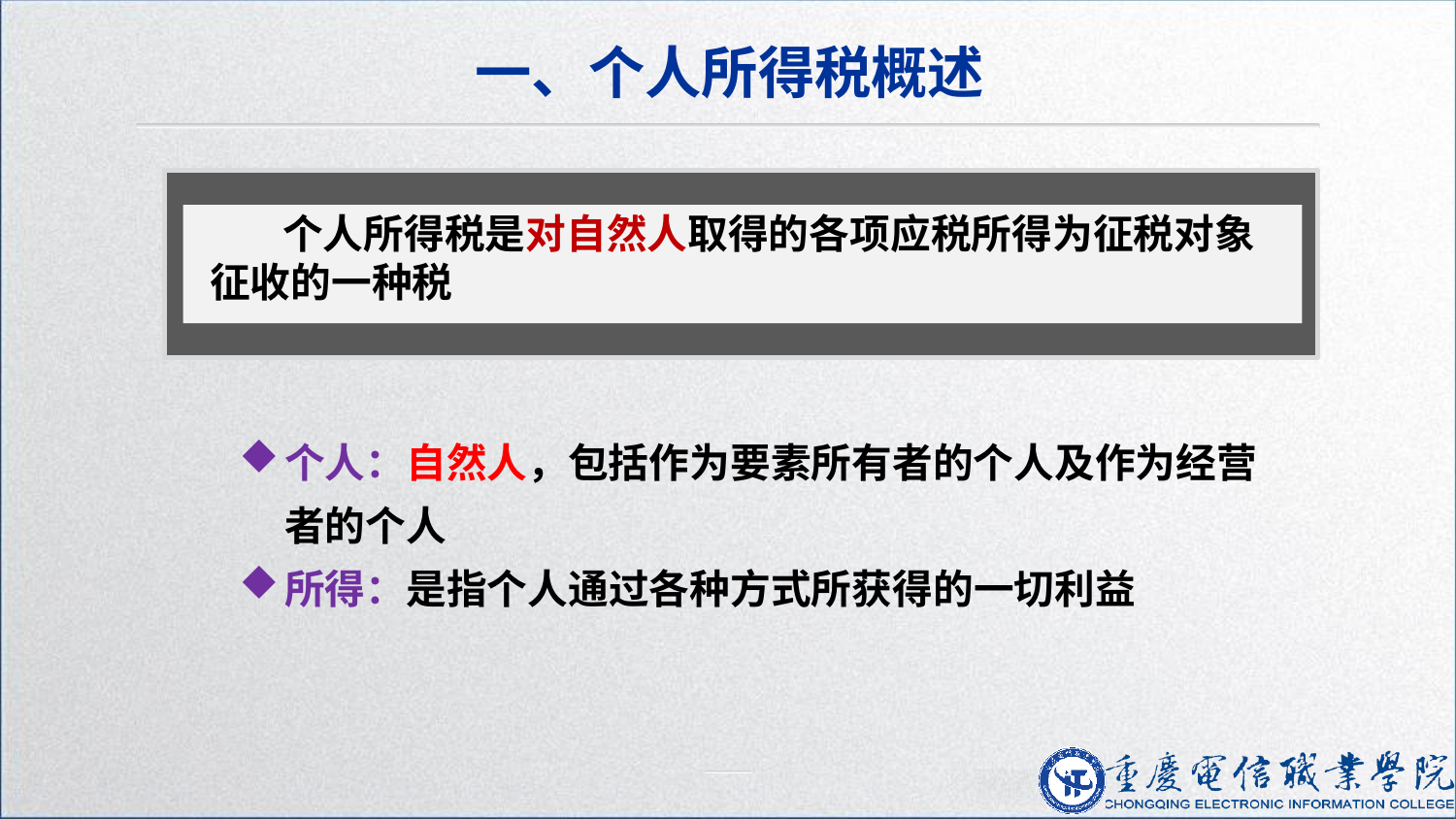

一、个人所得税概述

个人所得税是对自然人取得的各项应税所得为征税对象征收的一种税
个人：自然人，包括作为要素所有者的个人及作为经营者的个人
所得：是指个人通过各种方式所获得的一切利益